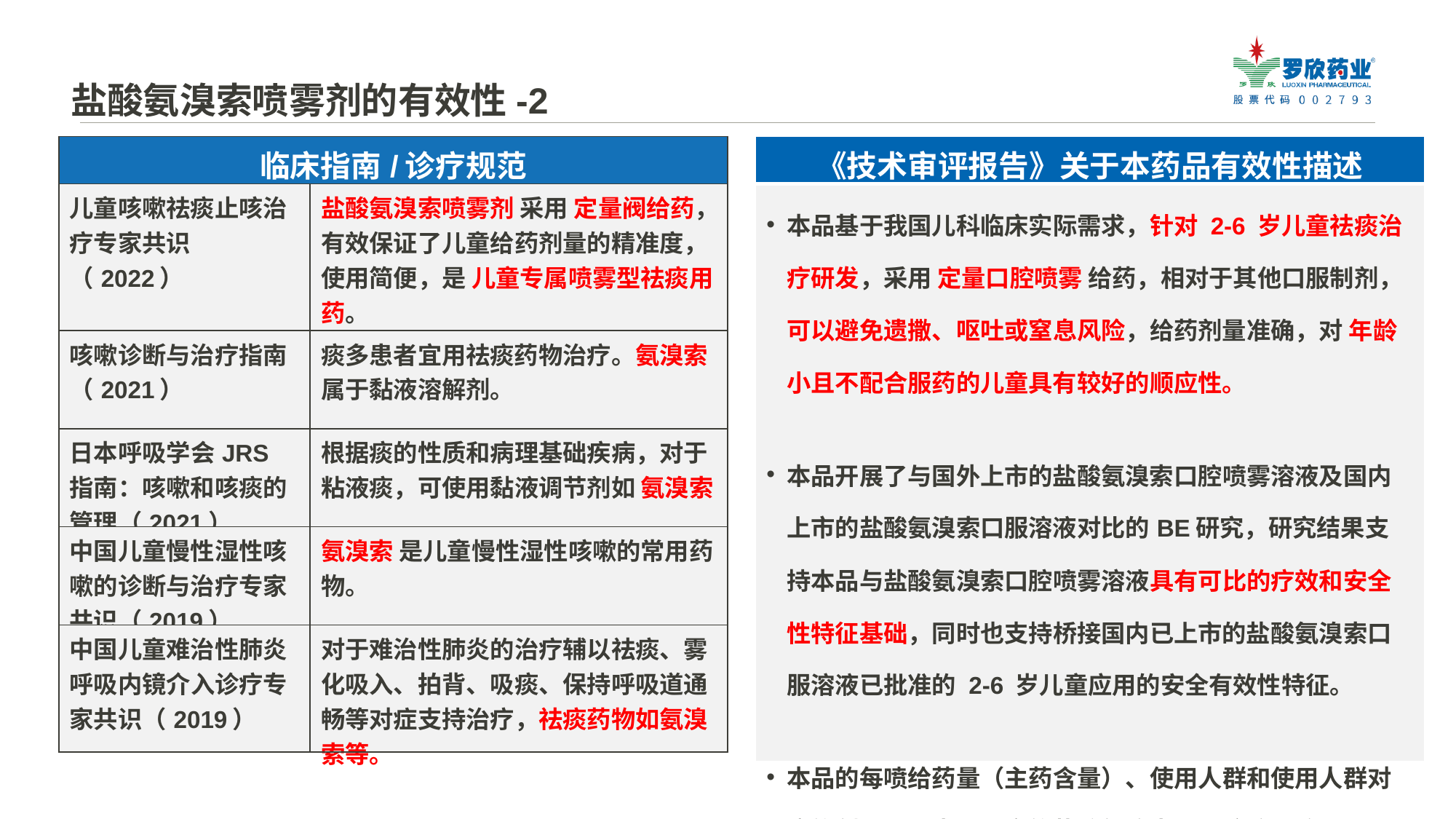

盐酸氨溴索喷雾剂的有效性-2
| 临床指南/诊疗规范 |  |
| --- | --- |
| 儿童咳嗽祛痰止咳治疗专家共识（2022） | 盐酸氨溴索喷雾剂 采用 定量阀给药，有效保证了儿童给药剂量的精准度，使用简便，是 儿童专属喷雾型祛痰用药。 |
| 咳嗽诊断与治疗指南（2021） | 痰多患者宜用祛痰药物治疗。氨溴索属于黏液溶解剂。 |
| 日本呼吸学会JRS 指南：咳嗽和咳痰的管理（2021） | 根据痰的性质和病理基础疾病，对于粘液痰，可使用黏液调节剂如 氨溴索 |
| 中国儿童慢性湿性咳嗽的诊断与治疗专家共识（2019） | 氨溴索 是儿童慢性湿性咳嗽的常用药物。 |
| 中国儿童难治性肺炎呼吸内镜介入诊疗专家共识（2019） | 对于难治性肺炎的治疗辅以祛痰、雾化吸入、拍背、吸痰、保持呼吸道通畅等对症支持治疗，祛痰药物如氨溴索等。 |
| 《技术审评报告》关于本药品有效性描述 |
| --- |
| 本品基于我国儿科临床实际需求，针对 2-6 岁儿童祛痰治疗研发，采用 定量口腔喷雾 给药，相对于其他口服制剂，可以避免遗撒、呕吐或窒息风险，给药剂量准确，对 年龄小且不配合服药的儿童具有较好的顺应性。 本品开展了与国外上市的盐酸氨溴索口腔喷雾溶液及国内上市的盐酸氨溴索口服溶液对比的BE研究，研究结果支持本品与盐酸氨溴索口腔喷雾溶液具有可比的疗效和安全性特征基础，同时也支持桥接国内已上市的盐酸氨溴索口服溶液已批准的 2-6 岁儿童应用的安全有效性特征。 本品的每喷给药量（主药含量）、使用人群和使用人群对应的剂量与国内已上市的盐酸氨溴索口服溶液一致。 |